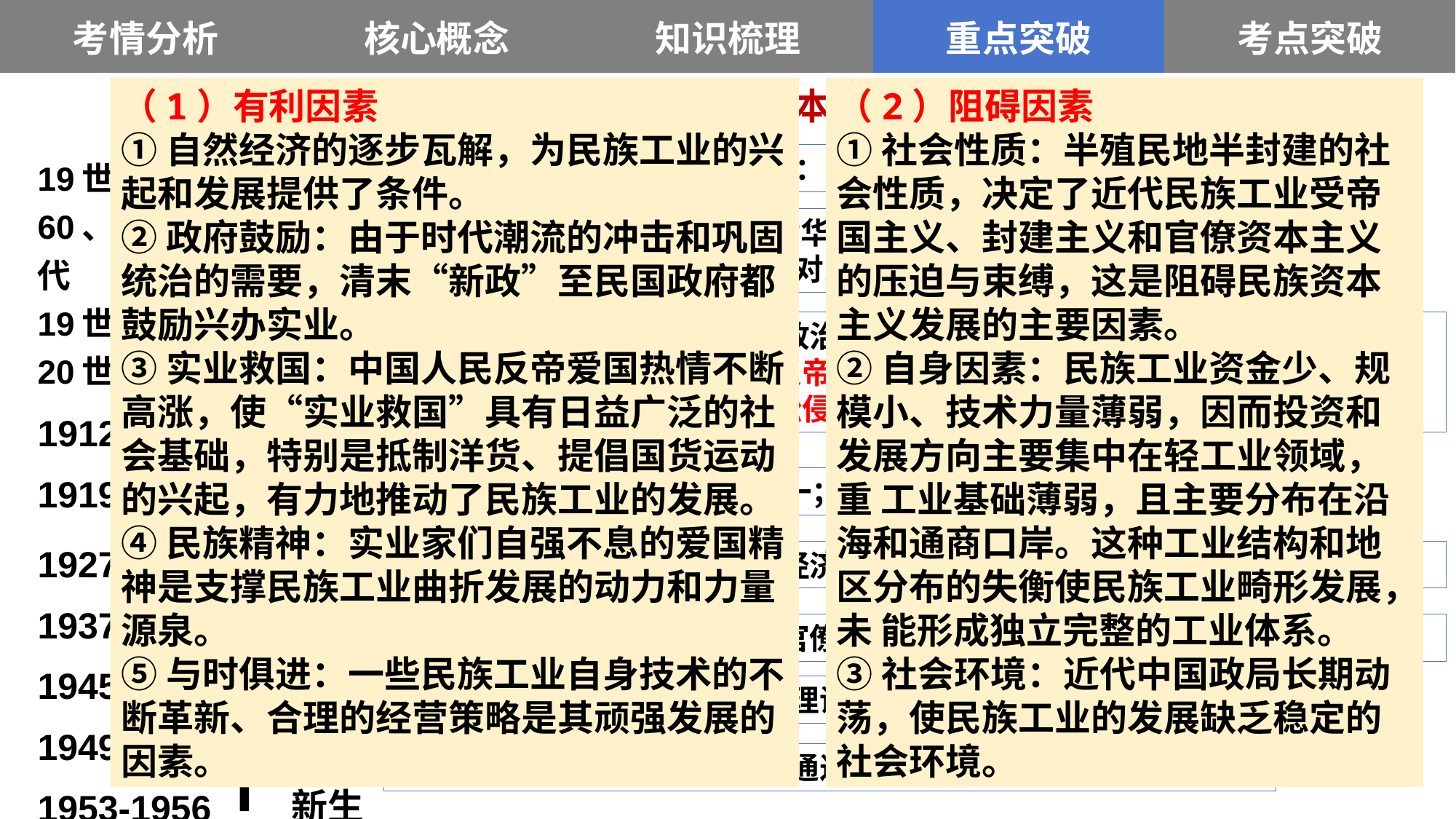

| 考情分析 | 核心概念 | 知识梳理 | 重点突破 | 考点突破 |
| --- | --- | --- | --- | --- |
（1）有利因素
①自然经济的逐步瓦解，为民族工业的兴起和发展提供了条件。
②政府鼓励：由于时代潮流的冲击和巩固统治的需要，清末“新政”至民国政府都鼓励兴办实业。
③实业救国：中国人民反帝爱国热情不断高涨，使“实业救国”具有日益广泛的社会基础，特别是抵制洋货、提倡国货运动的兴起，有力地推动了民族工业的发展。
④民族精神：实业家们自强不息的爱国精神是支撑民族工业曲折发展的动力和力量源泉。
⑤与时俱进：一些民族工业自身技术的不断革新、合理的经营策略是其顽强发展的因素。
活动探究：结合时代背景分析民族资本主义发展呈现不同状况的原因？
（2）阻碍因素
①社会性质：半殖民地半封建的社会性质，决定了近代民族工业受帝国主义、封建主义和官僚资本主义的压迫与束缚，这是阻碍民族资本主义发展的主要因素。
②自身因素：民族工业资金少、规模小、技术力量薄弱，因而投资和发展方向主要集中在轻工业领域，重 工业基础薄弱，且主要分布在沿海和通商口岸。这种工业结构和地区分布的失衡使民族工业畸形发展，未 能形成独立完整的工业体系。
③社会环境：近代中国政局长期动荡，使民族工业的发展缺乏稳定的社会环境。
①自然经济的逐步解体：②外商企业的刺激；③洋务企业的诱导。
| 兴起 初步发展 短暂春天 迅速萧条 短暂发展 日渐萎缩 陷入绝境 新生 消亡 |
| --- |
| 19世纪60、70年代 19世纪末到20世纪初 1912-1919 1919-1927 1927-1936 1937-1945 1945-1949 1949-1952 1953-1956 |
| --- |

①甲午战后，列强竞相对华输出资本，进一步瓦解自然经济（客观条件）；②清政府放宽对民间设厂的限制（主观条件）。

①中华民国建立，扫除政治上的束缚和障碍；②南京临时政府鼓励民间兴办实业；③群众性的反帝爱国斗争和实业救国思潮推动；④一战时期，列强忙于欧战，暂时放松侵略。

①1927年，全国基本统一；②国民政府推行有利的经济政策与措施。

①沦陷区：日本野蛮的经济掠夺；②国统区：战时统制经济、官僚压榨

①美国的经济掠夺；②官僚资本的挤压；③苛捐杂税，通货膨胀。
为恢复国民经济，党和政府合理调整工商业

对工商业进行社会主义改造，通过公私合营转化为公有制经济。